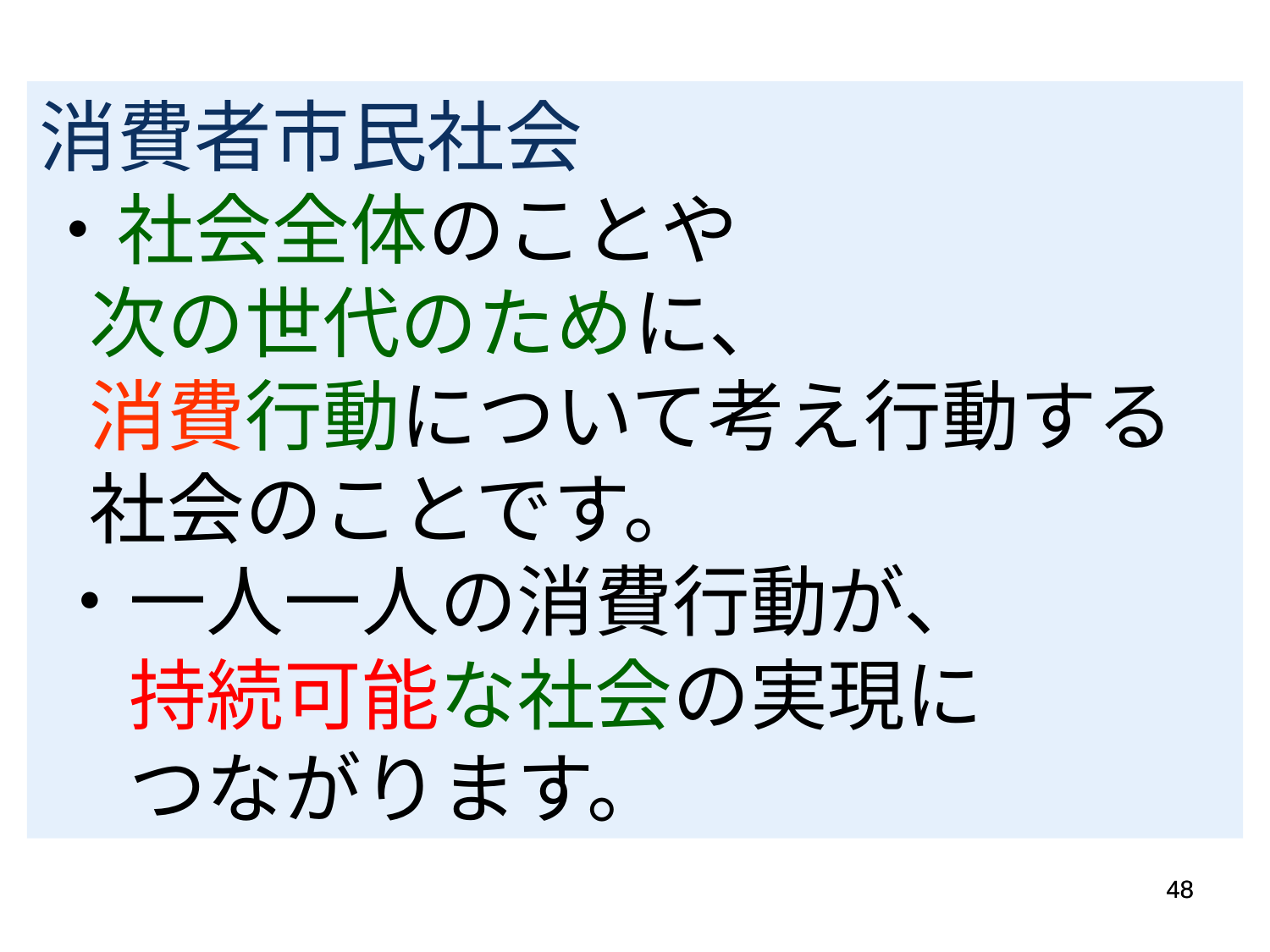

消費者市民社会
・社会全体のことや
次の世代のために、
消費行動について考え行動する社会のことです。
・一人一人の消費行動が、
　持続可能な社会の実現に
　つながります。
48
48